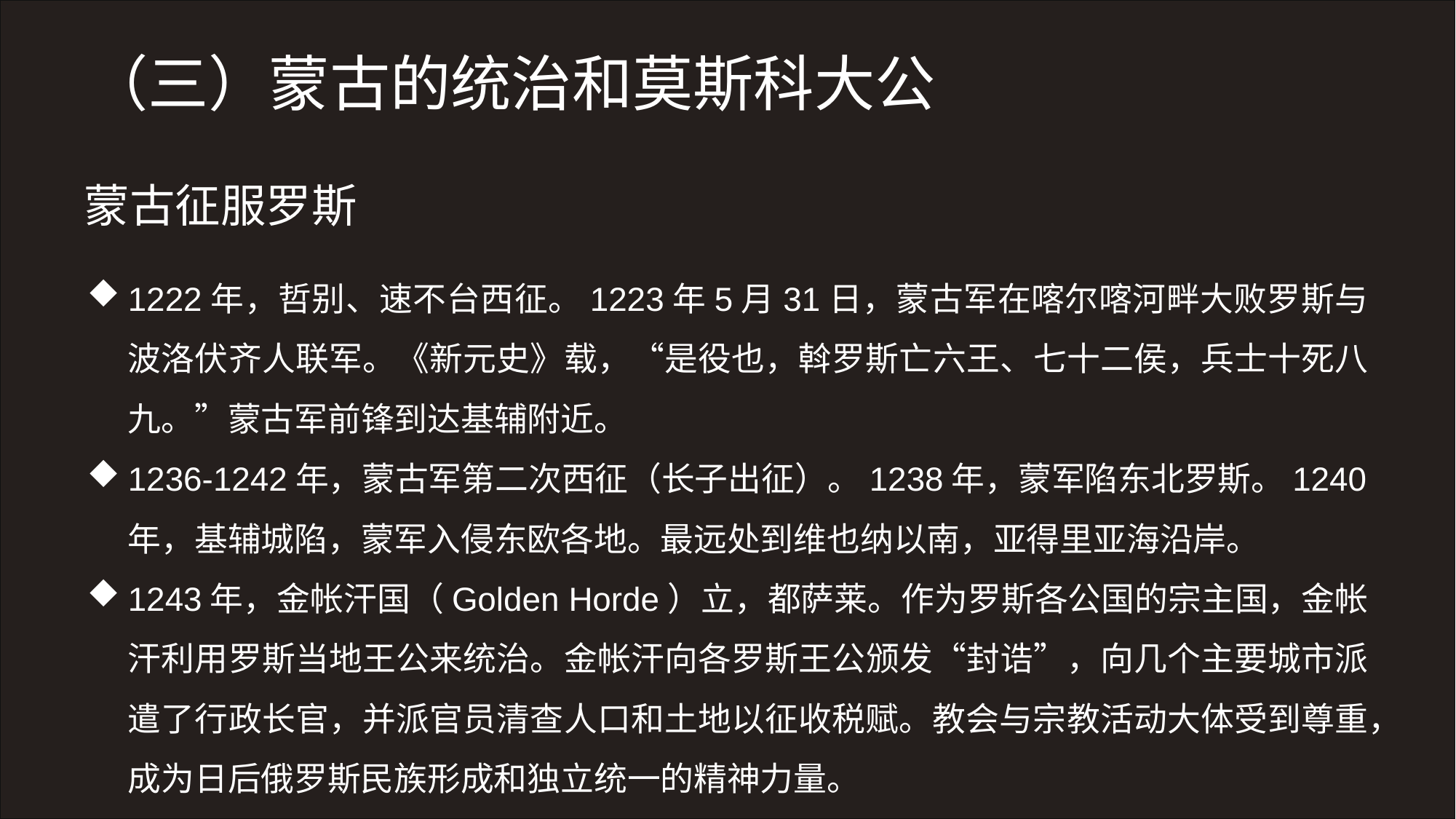

（三）蒙古的统治和莫斯科大公
蒙古征服罗斯
1222年，哲别、速不台西征。1223年5月31日，蒙古军在喀尔喀河畔大败罗斯与波洛伏齐人联军。《新元史》载，“是役也，斡罗斯亡六王、七十二侯，兵士十死八九。”蒙古军前锋到达基辅附近。
1236-1242年，蒙古军第二次西征（长子出征）。1238年，蒙军陷东北罗斯。1240年，基辅城陷，蒙军入侵东欧各地。最远处到维也纳以南，亚得里亚海沿岸。
1243年，金帐汗国（Golden Horde）立，都萨莱。作为罗斯各公国的宗主国，金帐汗利用罗斯当地王公来统治。金帐汗向各罗斯王公颁发“封诰”，向几个主要城市派遣了行政长官，并派官员清查人口和土地以征收税赋。教会与宗教活动大体受到尊重，成为日后俄罗斯民族形成和独立统一的精神力量。